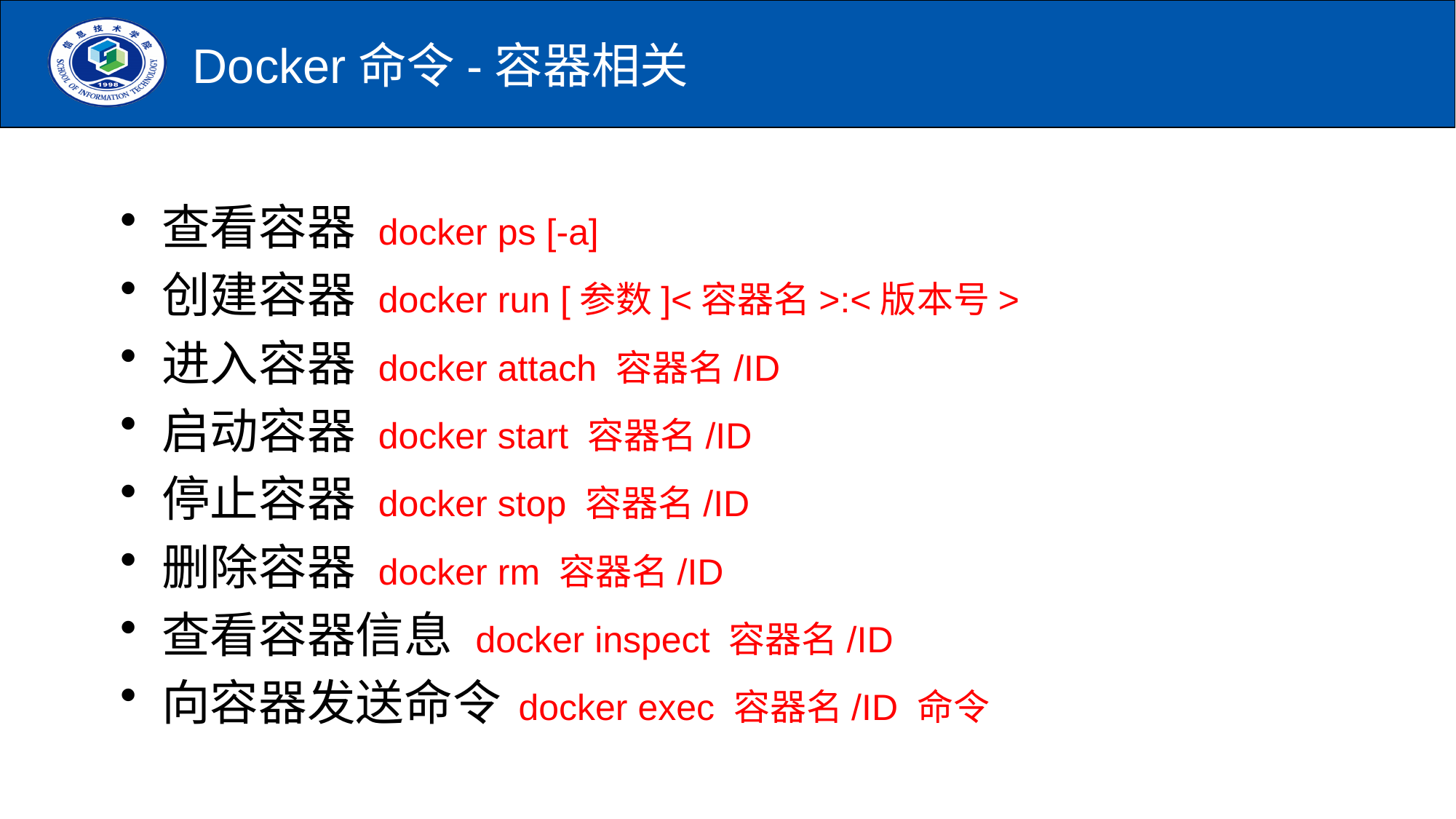

# Docker命令-容器相关
查看容器 docker ps [-a]
创建容器 docker run [参数]<容器名>:<版本号>
进入容器 docker attach 容器名/ID
启动容器 docker start 容器名/ID
停止容器 docker stop 容器名/ID
删除容器 docker rm 容器名/ID
查看容器信息 docker inspect 容器名/ID
向容器发送命令 docker exec 容器名/ID 命令